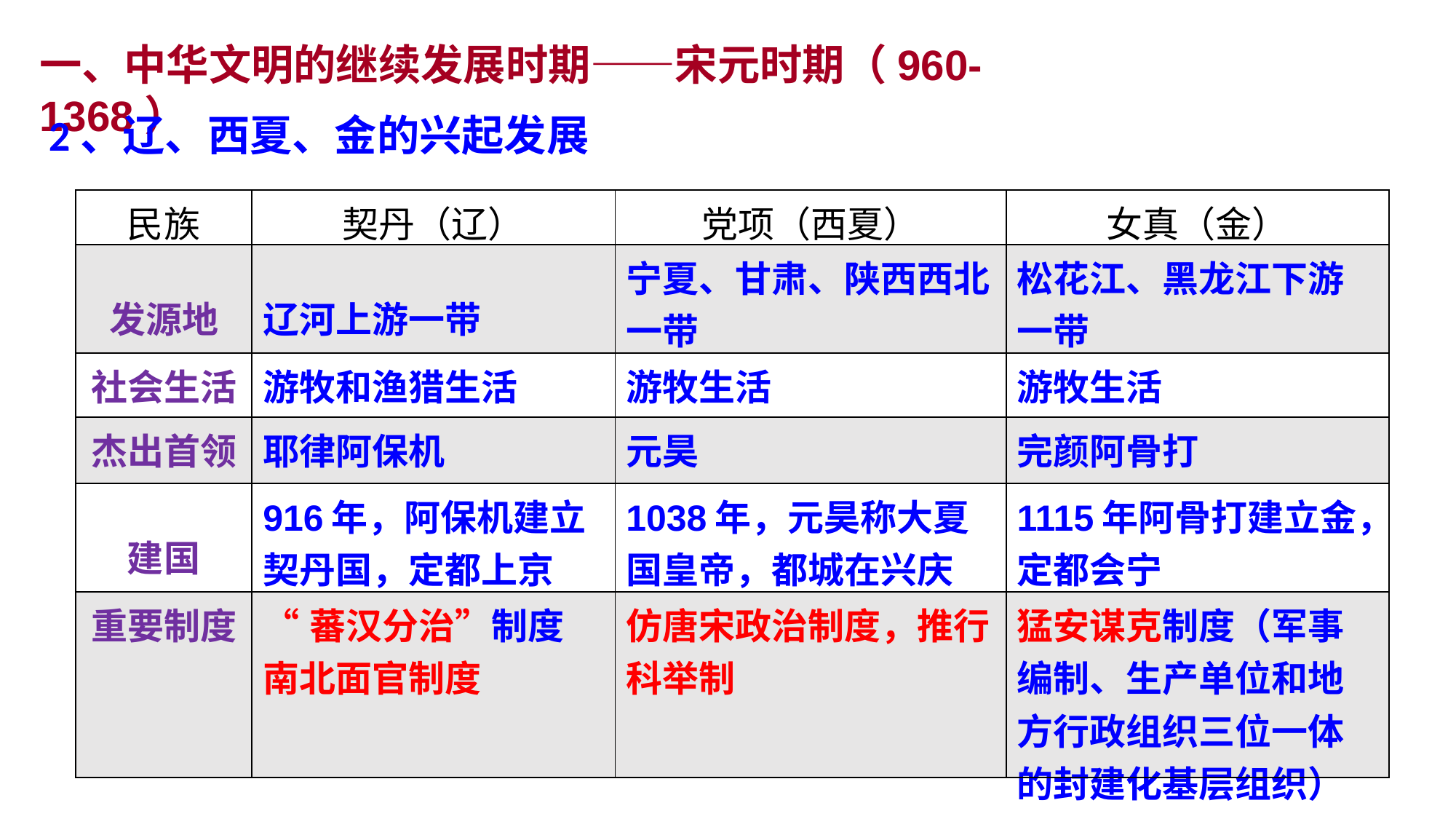

一、中华文明的继续发展时期——宋元时期（960-1368）
2、辽、西夏、金的兴起发展
| 民族 | 契丹（辽） | 党项（西夏） | 女真（金） |
| --- | --- | --- | --- |
| 发源地 | 辽河上游一带 | 宁夏、甘肃、陕西西北一带 | 松花江、黑龙江下游一带 |
| 社会生活 | 游牧和渔猎生活 | 游牧生活 | 游牧生活 |
| 杰出首领 | 耶律阿保机 | 元昊 | 完颜阿骨打 |
| 建国 | 916年，阿保机建立契丹国，定都上京 | 1038年，元昊称大夏国皇帝，都城在兴庆 | 1115年阿骨打建立金，定都会宁 |
| 重要制度 | “蕃汉分治”制度 南北面官制度 | 仿唐宋政治制度，推行科举制 | 猛安谋克制度（军事编制、生产单位和地方行政组织三位一体的封建化基层组织） |